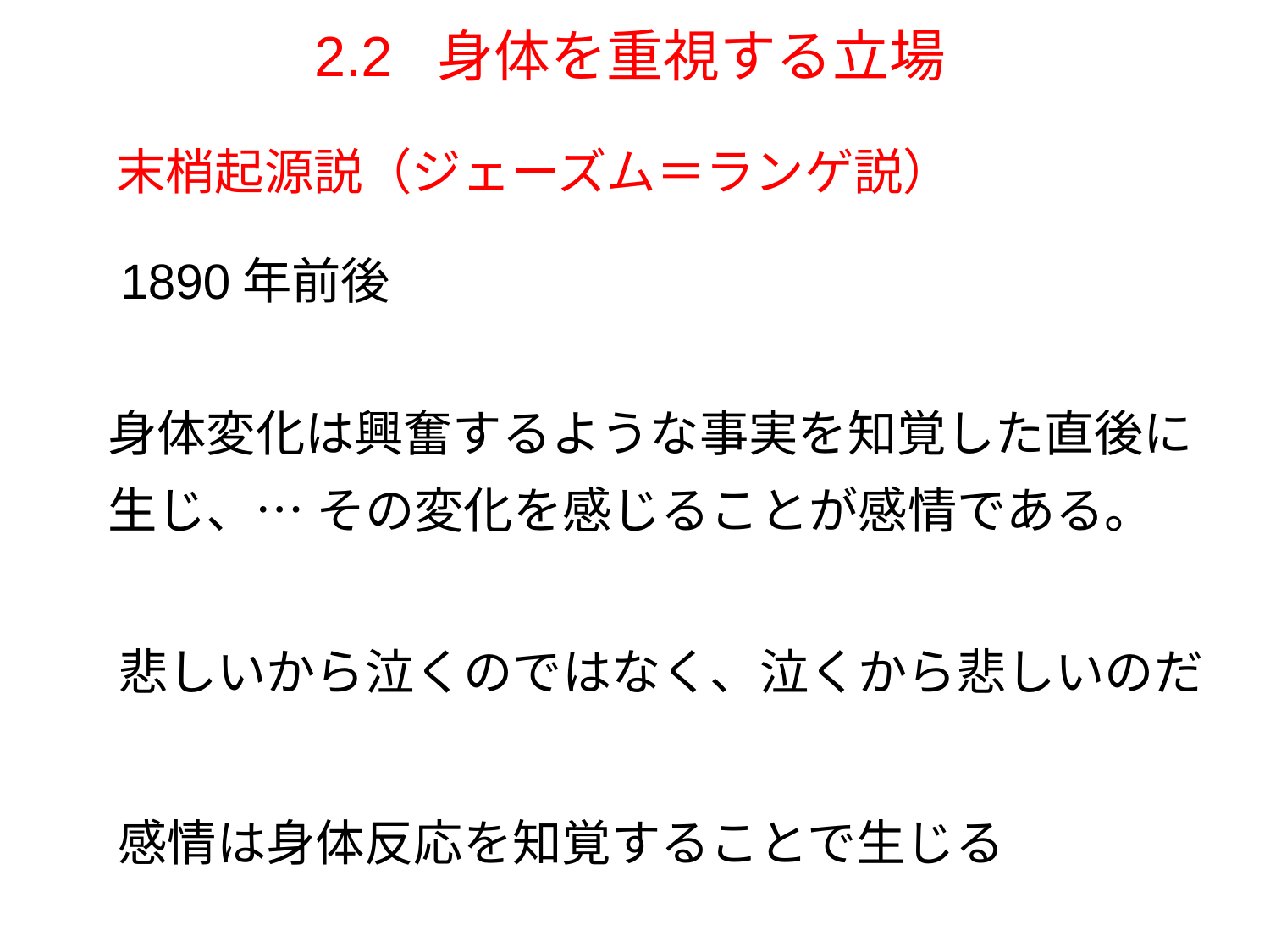

# 2.2  身体を重視する立場
末梢起源説（ジェーズム＝ランゲ説）
1890年前後
身体変化は興奮するような事実を知覚した直後に生じ、… その変化を感じることが感情である。
悲しいから泣くのではなく、泣くから悲しいのだ
感情は身体反応を知覚することで生じる